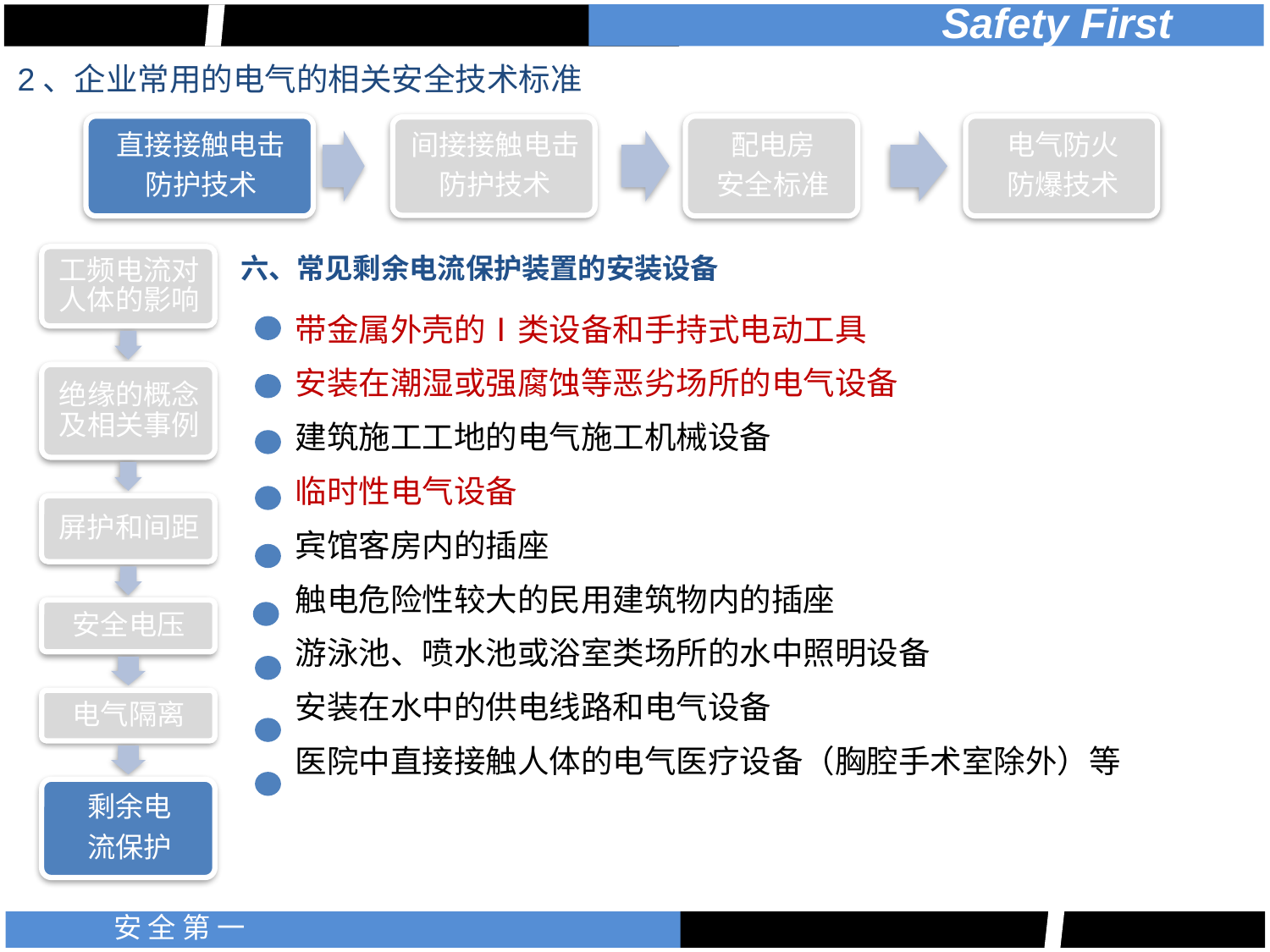

2、企业常用的电气的相关安全技术标准
直接接触电击
防护技术

间接接触电击
防护技术

配电房
安全标准

电气防火
防爆技术
六、常见剩余电流保护装置的安装设备
工频电流对人体的影响

绝缘的概念及相关事例

屏护和间距

安全电压

电气隔离

剩余电
流保护
带金属外壳的Ⅰ类设备和手持式电动工具
安装在潮湿或强腐蚀等恶劣场所的电气设备
建筑施工工地的电气施工机械设备
临时性电气设备
宾馆客房内的插座
触电危险性较大的民用建筑物内的插座
游泳池、喷水池或浴室类场所的水中照明设备
安装在水中的供电线路和电气设备
医院中直接接触人体的电气医疗设备（胸腔手术室除外）等